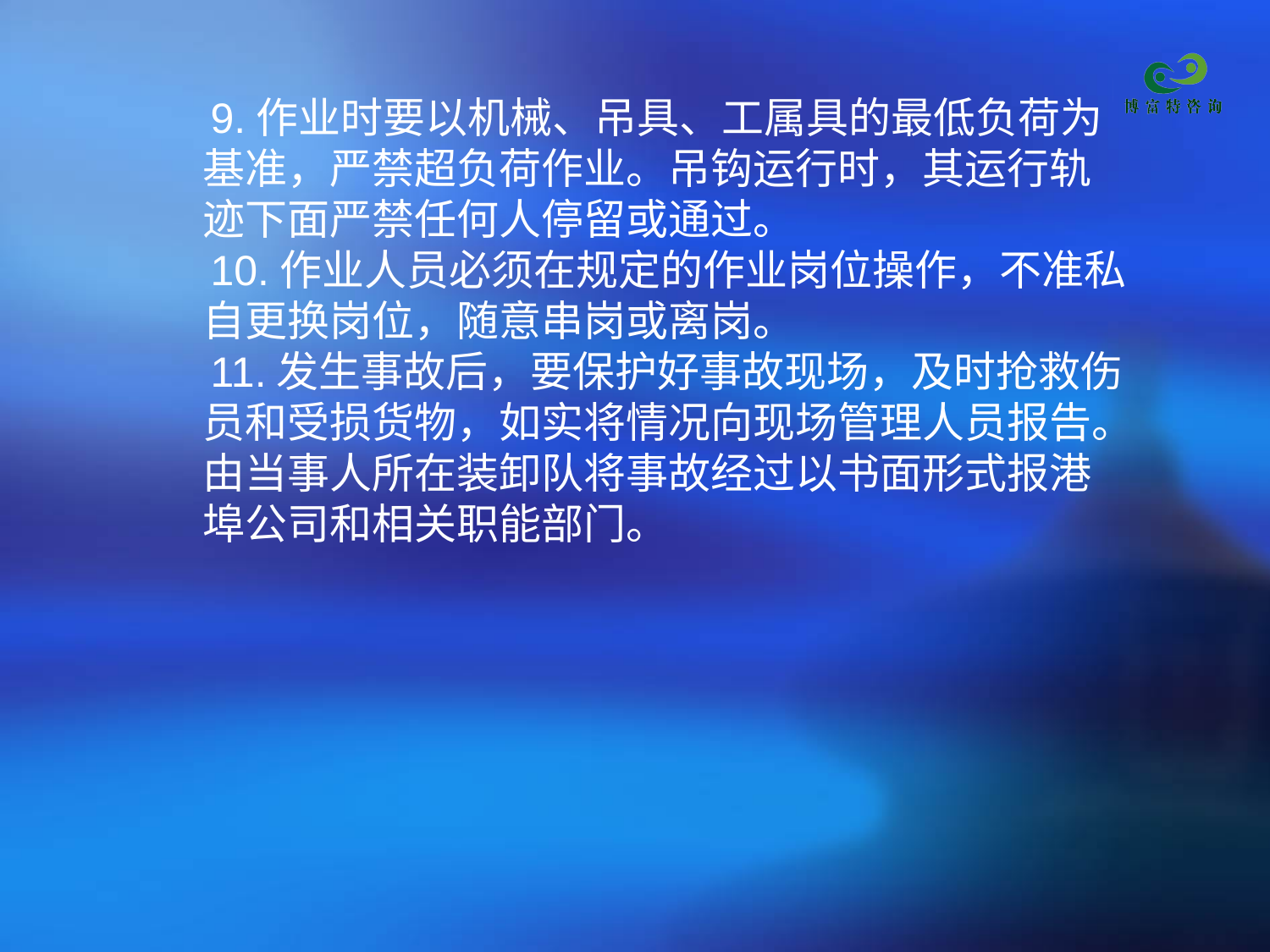

9.作业时要以机械、吊具、工属具的最低负荷为基准，严禁超负荷作业。吊钩运行时，其运行轨迹下面严禁任何人停留或通过。
      10.作业人员必须在规定的作业岗位操作，不准私自更换岗位，随意串岗或离岗。
      11.发生事故后，要保护好事故现场，及时抢救伤员和受损货物，如实将情况向现场管理人员报告。由当事人所在装卸队将事故经过以书面形式报港埠公司和相关职能部门。